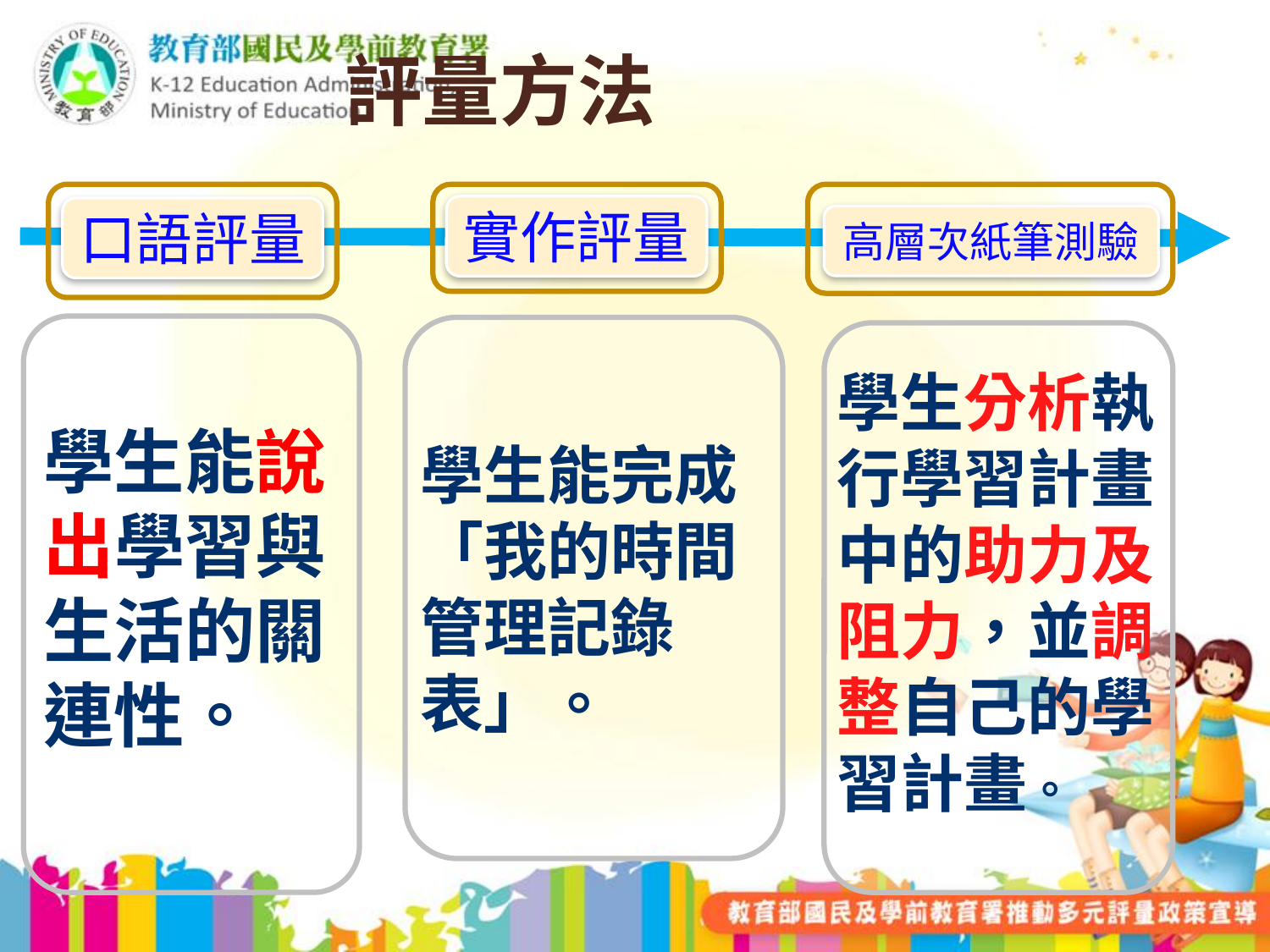

#
                 評量方法

實作評量
口語評量
高層次紙筆測驗

學生能完成「我的時間管理記錄表」。

學生分析執行學習計畫中的助力及阻力，並調整自己的學習計畫。
學生能說出學習與生活的關連性。